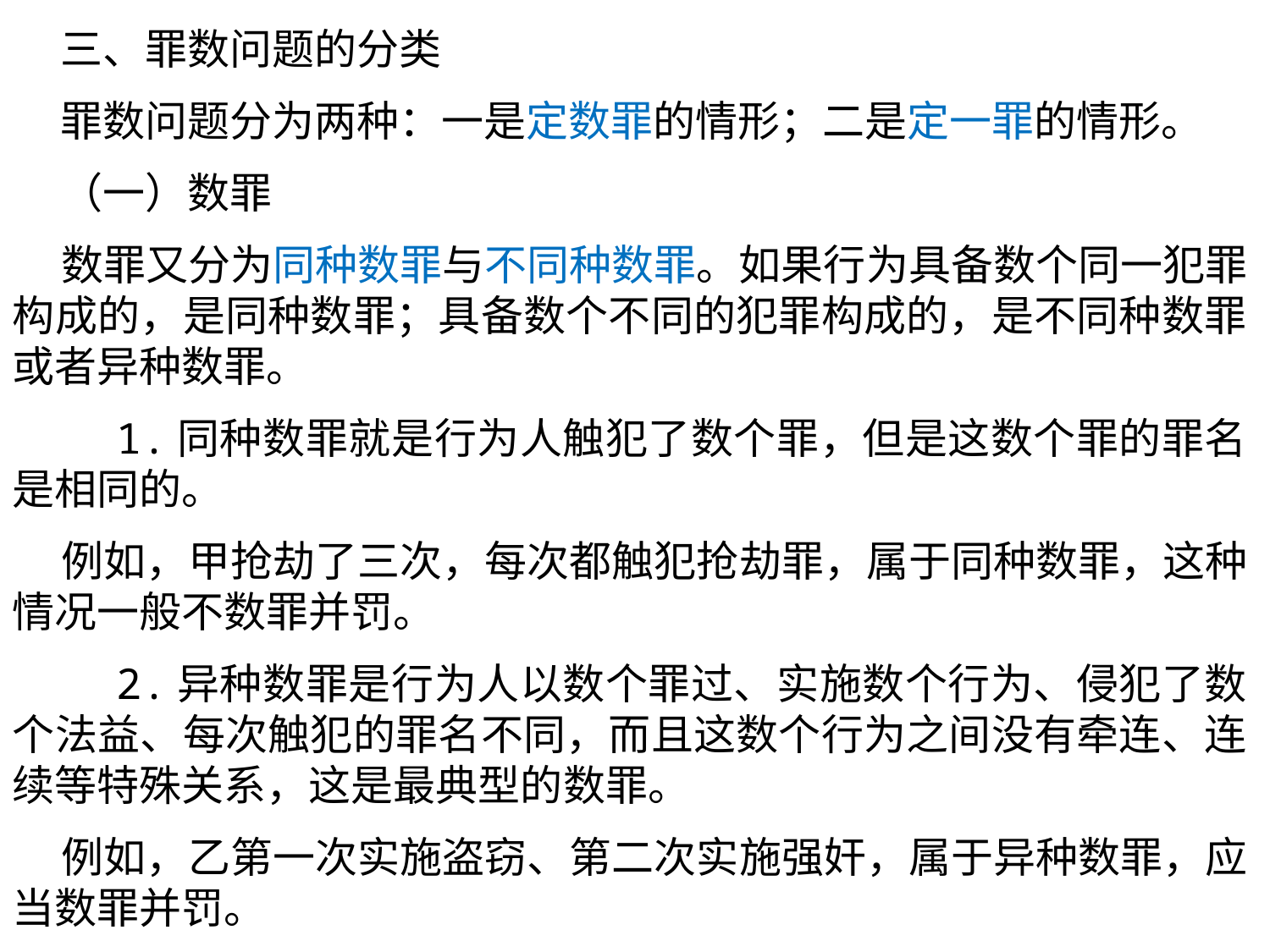

三、罪数问题的分类

    罪数问题分为两种：一是定数罪的情形；二是定一罪的情形。

    （一）数罪

    数罪又分为同种数罪与不同种数罪。如果行为具备数个同一犯罪构成的，是同种数罪；具备数个不同的犯罪构成的，是不同种数罪或者异种数罪。

    1.同种数罪就是行为人触犯了数个罪，但是这数个罪的罪名是相同的。

    例如，甲抢劫了三次，每次都触犯抢劫罪，属于同种数罪，这种情况一般不数罪并罚。

    2.异种数罪是行为人以数个罪过、实施数个行为、侵犯了数个法益、每次触犯的罪名不同，而且这数个行为之间没有牵连、连续等特殊关系，这是最典型的数罪。

    例如，乙第一次实施盗窃、第二次实施强奸，属于异种数罪，应当数罪并罚。